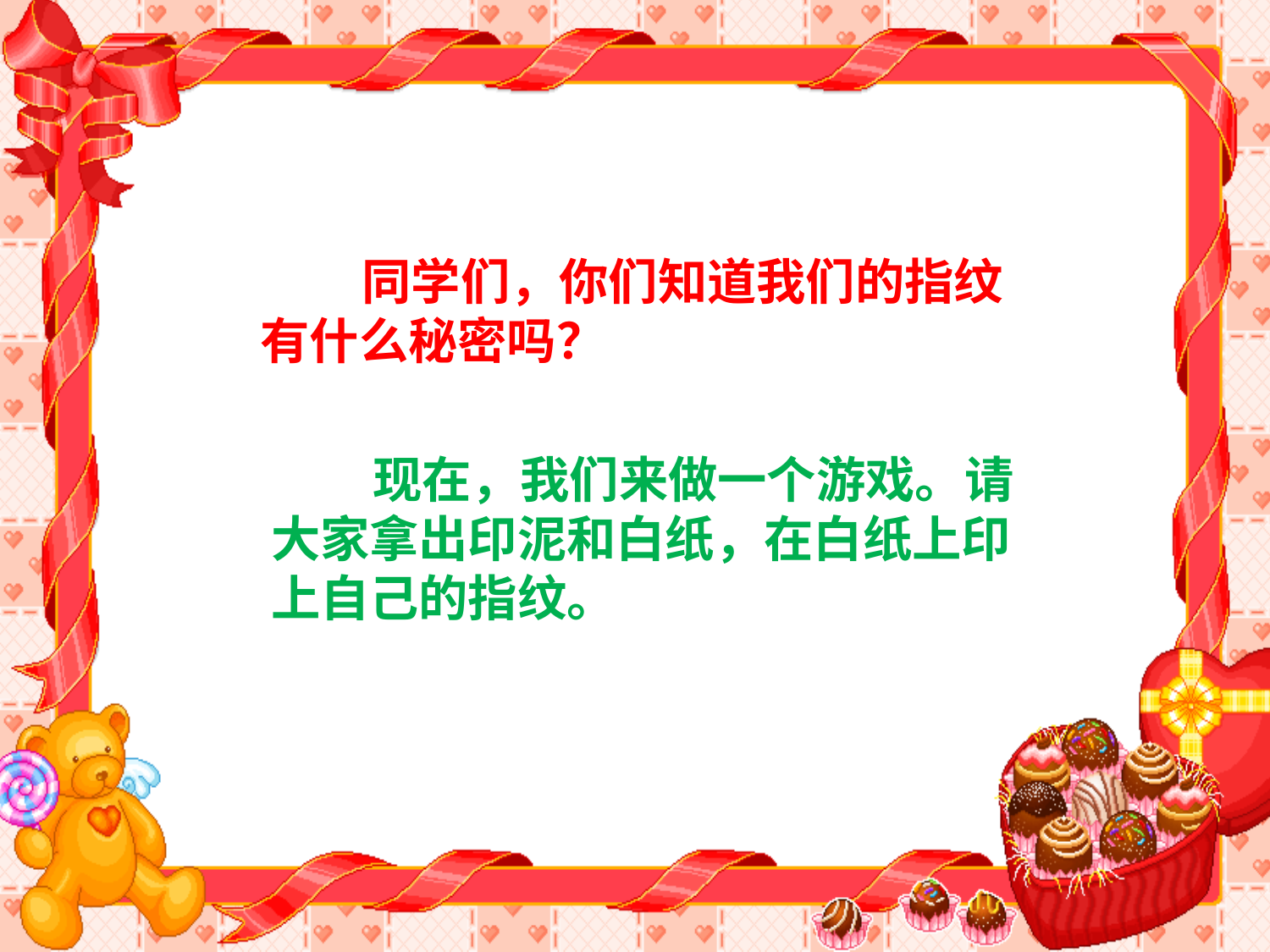

同学们，你们知道我们的指纹有什么秘密吗？
        现在，我们来做一个游戏。请大家拿出印泥和白纸，在白纸上印上自己的指纹。